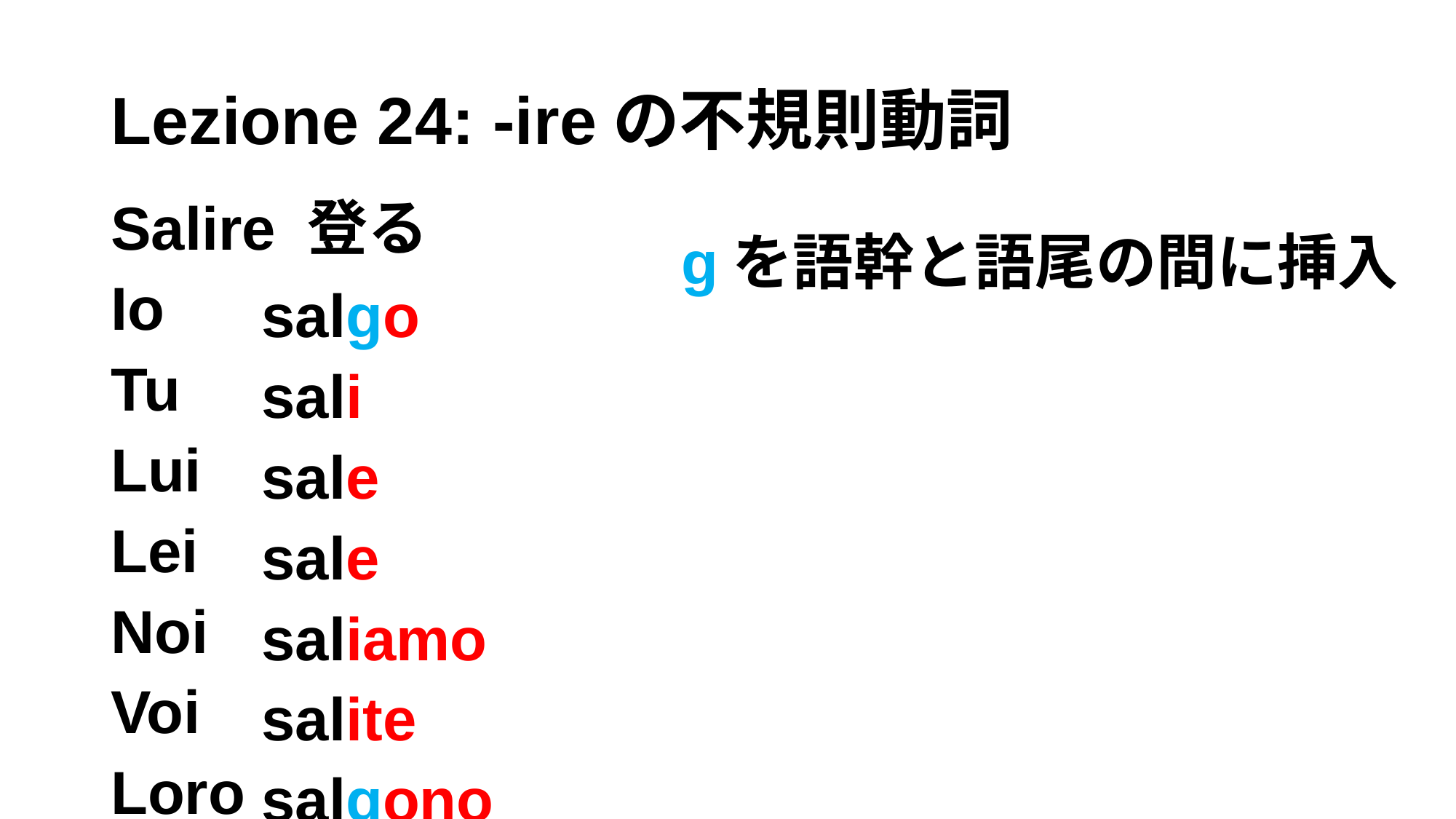

# Lezione 24: -ireの不規則動詞
Salire 登る
Io
Tu
Lui
Lei
Noi
Voi
Loro

salgo
sali
sale
sale
saliamo
salite
salgono

gを語幹と語尾の間に挿入